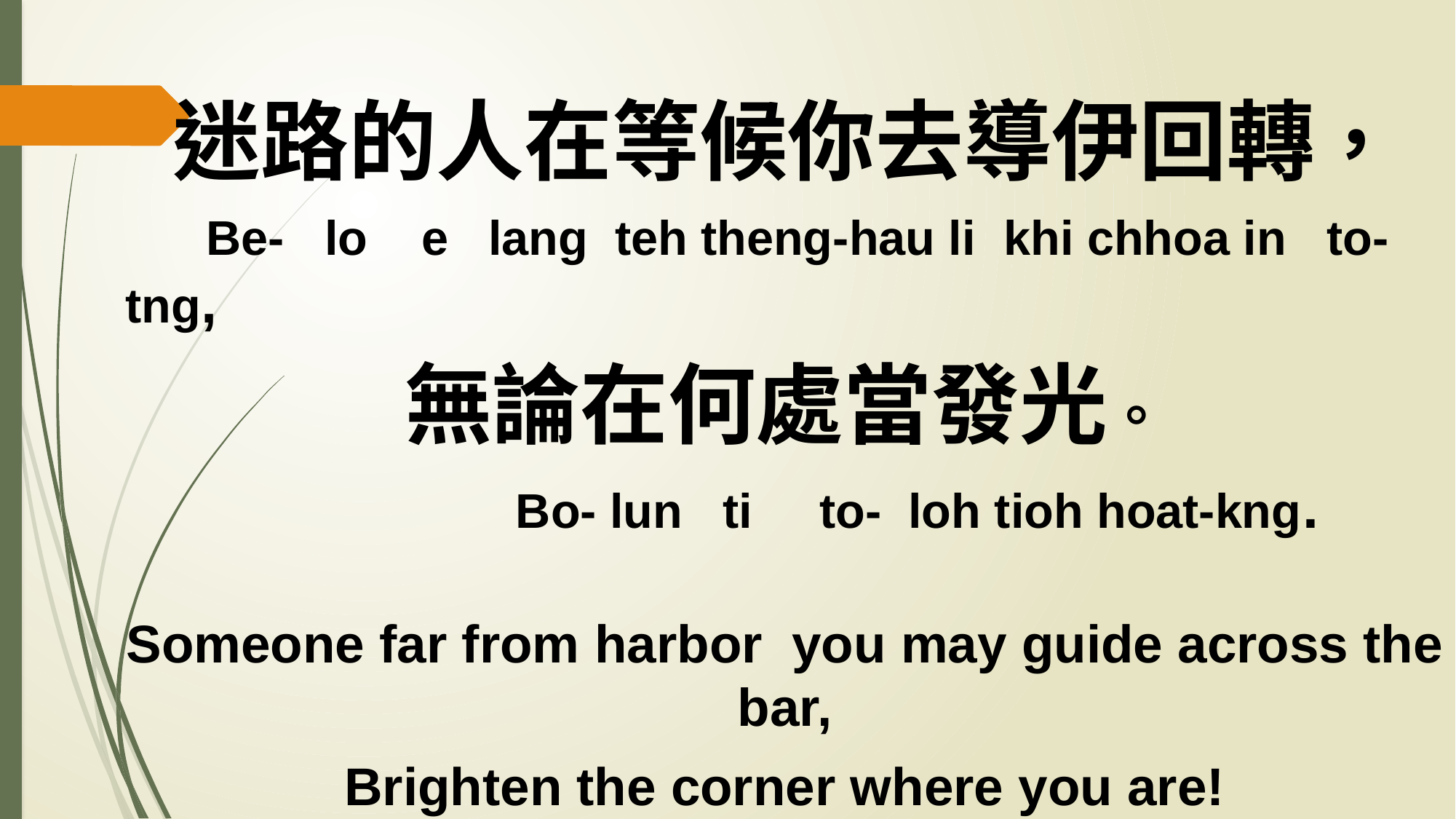

迷路的人在等候你去導伊回轉，
      Be-   lo    e   lang  teh theng-hau li  khi chhoa in   to- tng,
無論在何處當發光。
                             Bo- lun   ti     to-  loh tioh hoat-kng.

Someone far from harbor  you may guide across the bar,
Brighten the corner where you are!